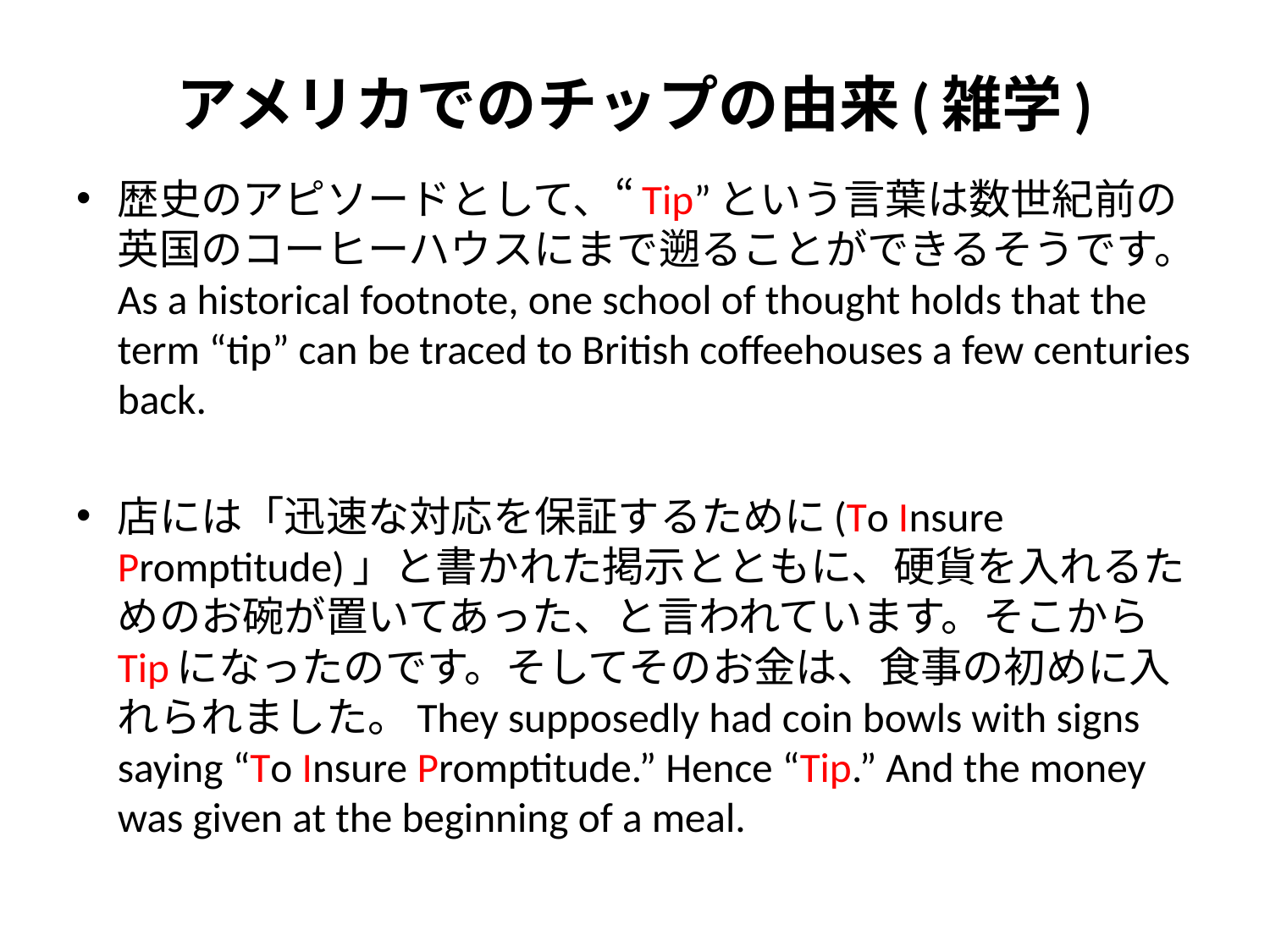

# アメリカでのチップの由来(雑学)
歴史のアピソードとして、“Tip”という言葉は数世紀前の英国のコーヒーハウスにまで遡ることができるそうです。As a historical footnote, one school of thought holds that the term “tip” can be traced to British coffeehouses a few centuries back.

店には「迅速な対応を保証するために(To Insure Promptitude)」と書かれた掲示とともに、硬貨を入れるためのお碗が置いてあった、と言われています。そこからTipになったのです。そしてそのお金は、食事の初めに入れられました。They supposedly had coin bowls with signs saying “To Insure Promptitude.” Hence “Tip.” And the money was given at the beginning of a meal.